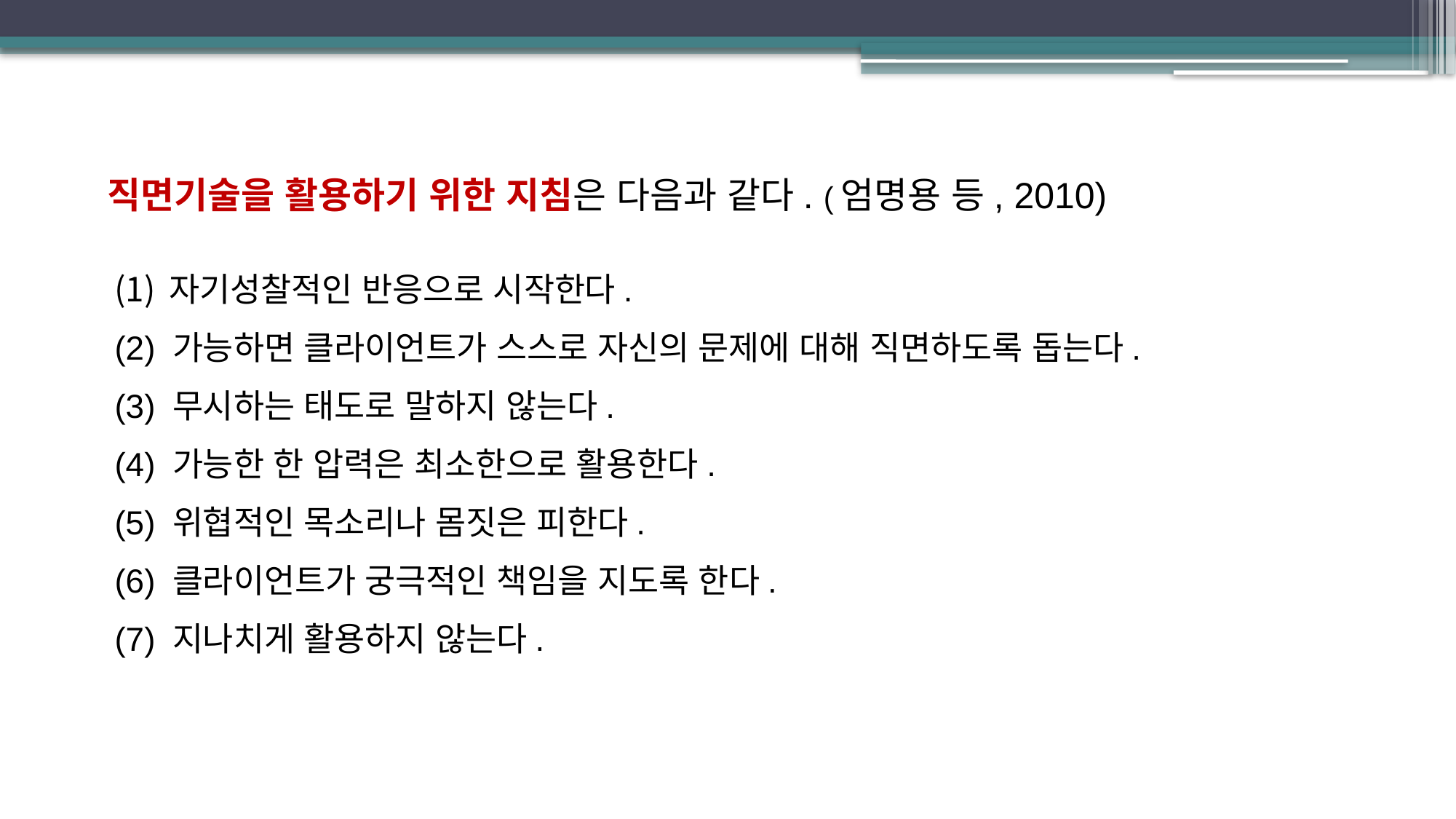

직면기술을 활용하기 위한 지침은 다음과 같다. (엄명용 등, 2010)

자기성찰적인 반응으로 시작한다.

(2) 가능하면 클라이언트가 스스로 자신의 문제에 대해 직면하도록 돕는다.

(3) 무시하는 태도로 말하지 않는다.

(4) 가능한 한 압력은 최소한으로 활용한다.

(5) 위협적인 목소리나 몸짓은 피한다.

(6) 클라이언트가 궁극적인 책임을 지도록 한다.

(7) 지나치게 활용하지 않는다.